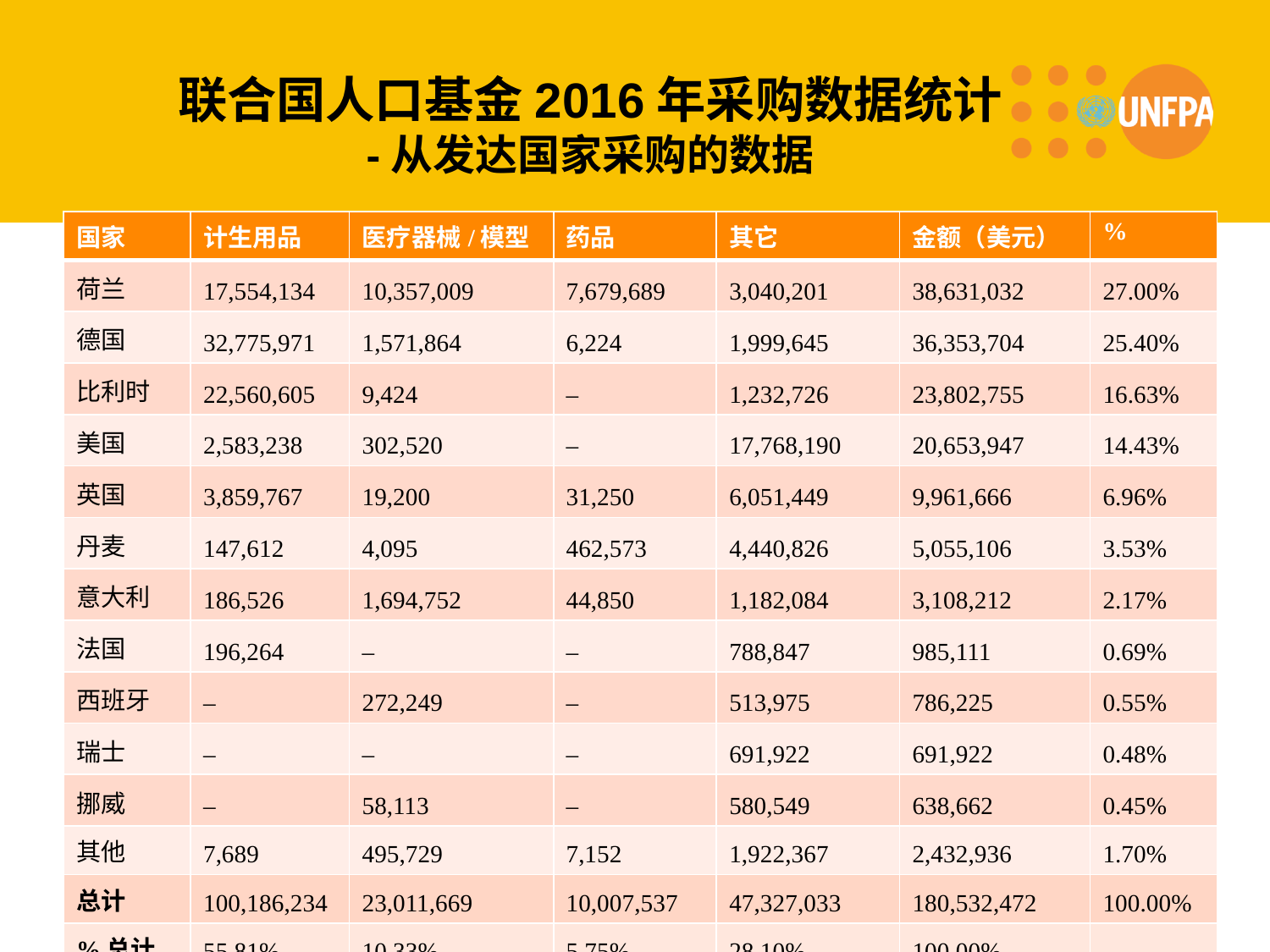

# 联合国人口基金2016年采购数据统计 -从发达国家采购的数据
| 国家 | 计生用品 | 医疗器械/模型 | 药品 | 其它 | 金额（美元） | % |
| --- | --- | --- | --- | --- | --- | --- |
| 荷兰 | 17,554,134 | 10,357,009 | 7,679,689 | 3,040,201 | 38,631,032 | 27.00% |
| 德国 | 32,775,971 | 1,571,864 | 6,224 | 1,999,645 | 36,353,704 | 25.40% |
| 比利时 | 22,560,605 | 9,424 | – | 1,232,726 | 23,802,755 | 16.63% |
| 美国 | 2,583,238 | 302,520 | – | 17,768,190 | 20,653,947 | 14.43% |
| 英国 | 3,859,767 | 19,200 | 31,250 | 6,051,449 | 9,961,666 | 6.96% |
| 丹麦 | 147,612 | 4,095 | 462,573 | 4,440,826 | 5,055,106 | 3.53% |
| 意大利 | 186,526 | 1,694,752 | 44,850 | 1,182,084 | 3,108,212 | 2.17% |
| 法国 | 196,264 | – | – | 788,847 | 985,111 | 0.69% |
| 西班牙 | – | 272,249 | – | 513,975 | 786,225 | 0.55% |
| 瑞士 | – | – | – | 691,922 | 691,922 | 0.48% |
| 挪威 | – | 58,113 | – | 580,549 | 638,662 | 0.45% |
| 其他 | 7,689 | 495,729 | 7,152 | 1,922,367 | 2,432,936 | 1.70% |
| 总计 | 100,186,234 | 23,011,669 | 10,007,537 | 47,327,033 | 180,532,472 | 100.00% |
| %总计 | 55.81% | 10.33% | 5.75% | 28.10% | 100.00% |  |